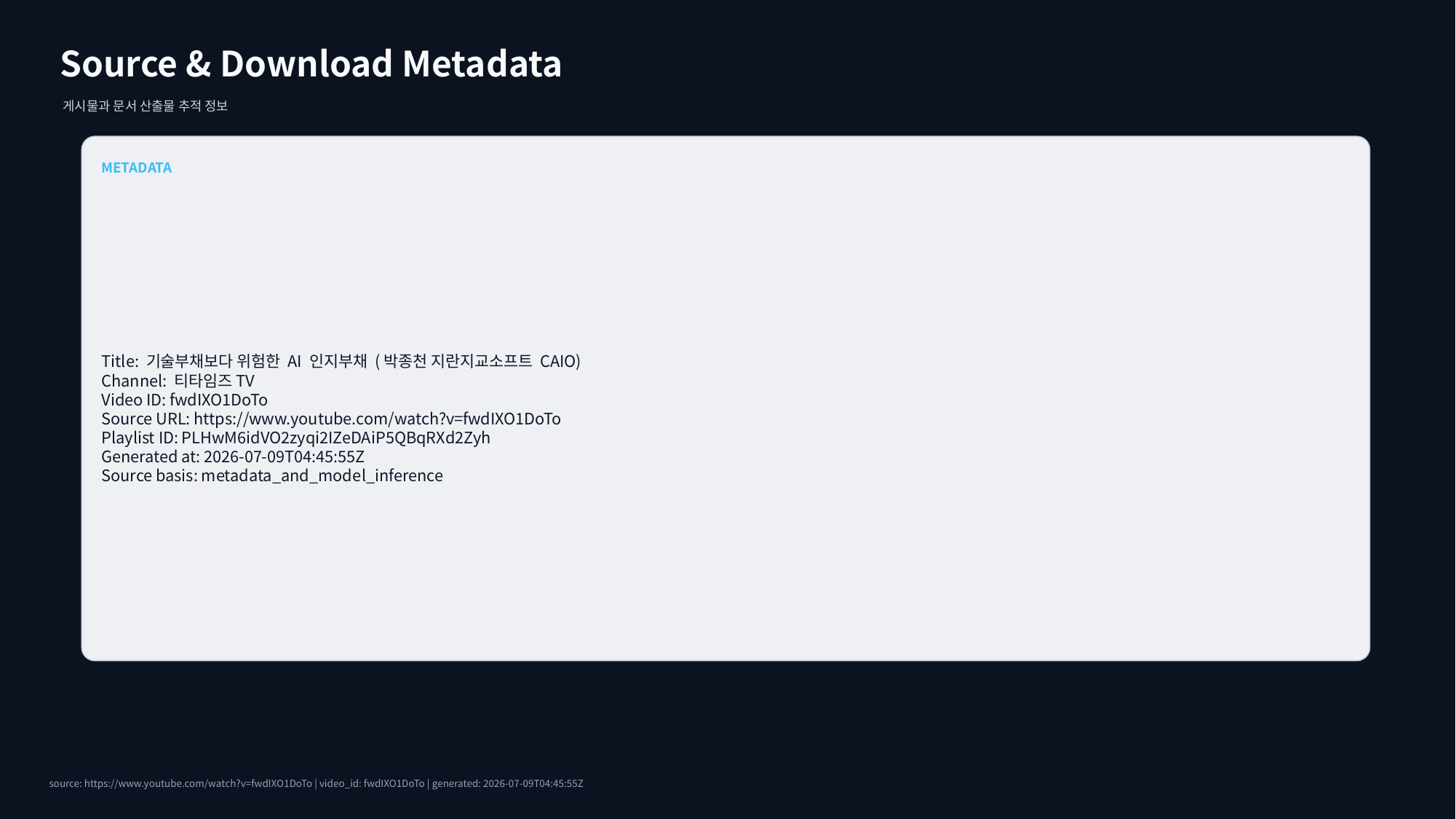

Source & Download Metadata
게시물과 문서 산출물 추적 정보

METADATA
Title: 기술부채보다 위험한 AI 인지부채 (박종천 지란지교소프트 CAIO)
Channel: 티타임즈TV
Video ID: fwdIXO1DoTo
Source URL: https://www.youtube.com/watch?v=fwdIXO1DoTo
Playlist ID: PLHwM6idVO2zyqi2IZeDAiP5QBqRXd2Zyh
Generated at: 2026-07-09T04:45:55Z
Source basis: metadata_and_model_inference
source: https://www.youtube.com/watch?v=fwdIXO1DoTo | video_id: fwdIXO1DoTo | generated: 2026-07-09T04:45:55Z